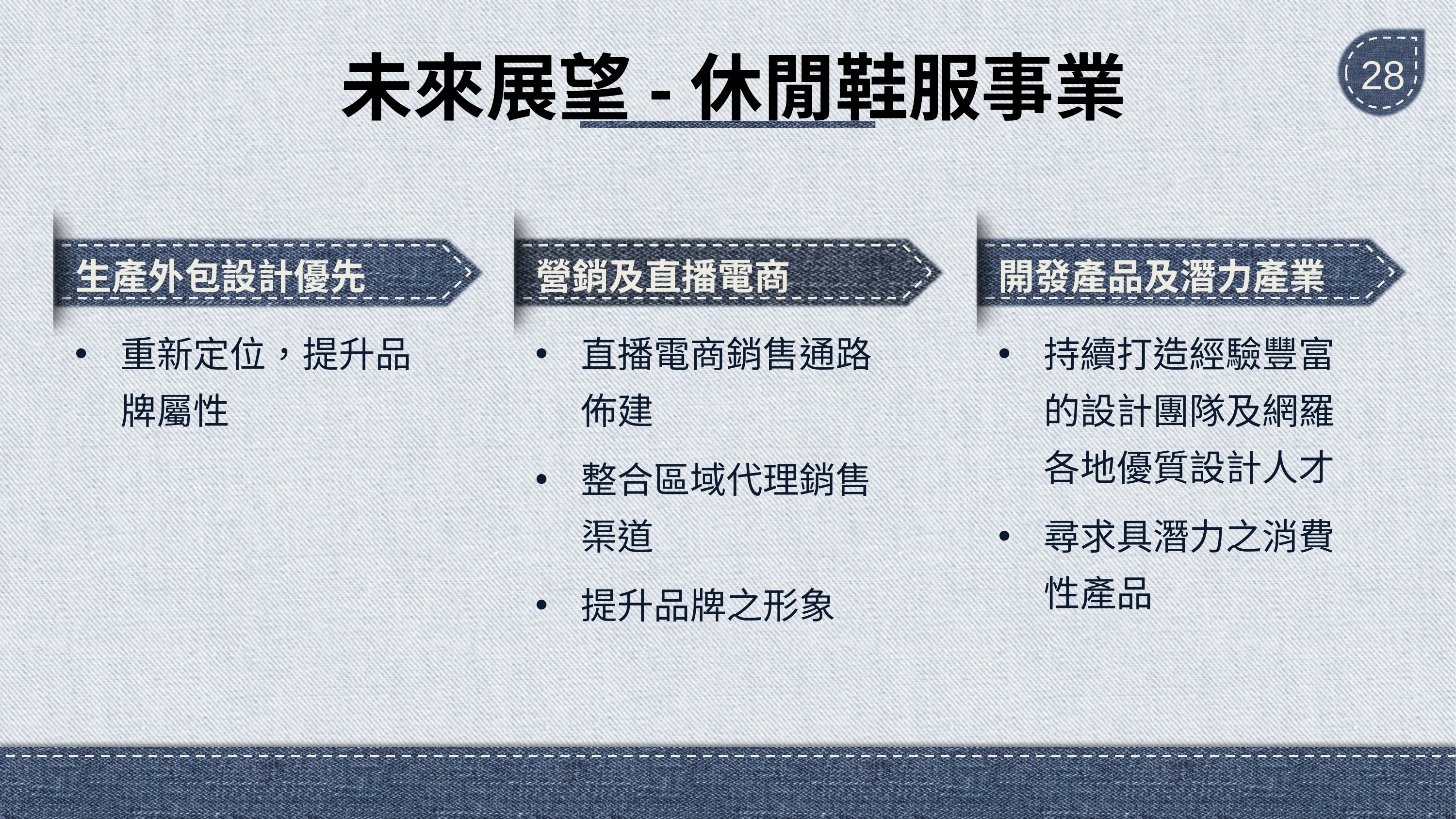

# 未來展望-休閒鞋服事業
28
開發產品及潛力產業
營銷及直播電商
生產外包設計優先
持續打造經驗豐富的設計團隊及網羅各地優質設計人才
尋求具潛力之消費性產品

直播電商銷售通路佈建
整合區域代理銷售渠道
提升品牌之形象

重新定位，提升品牌屬性